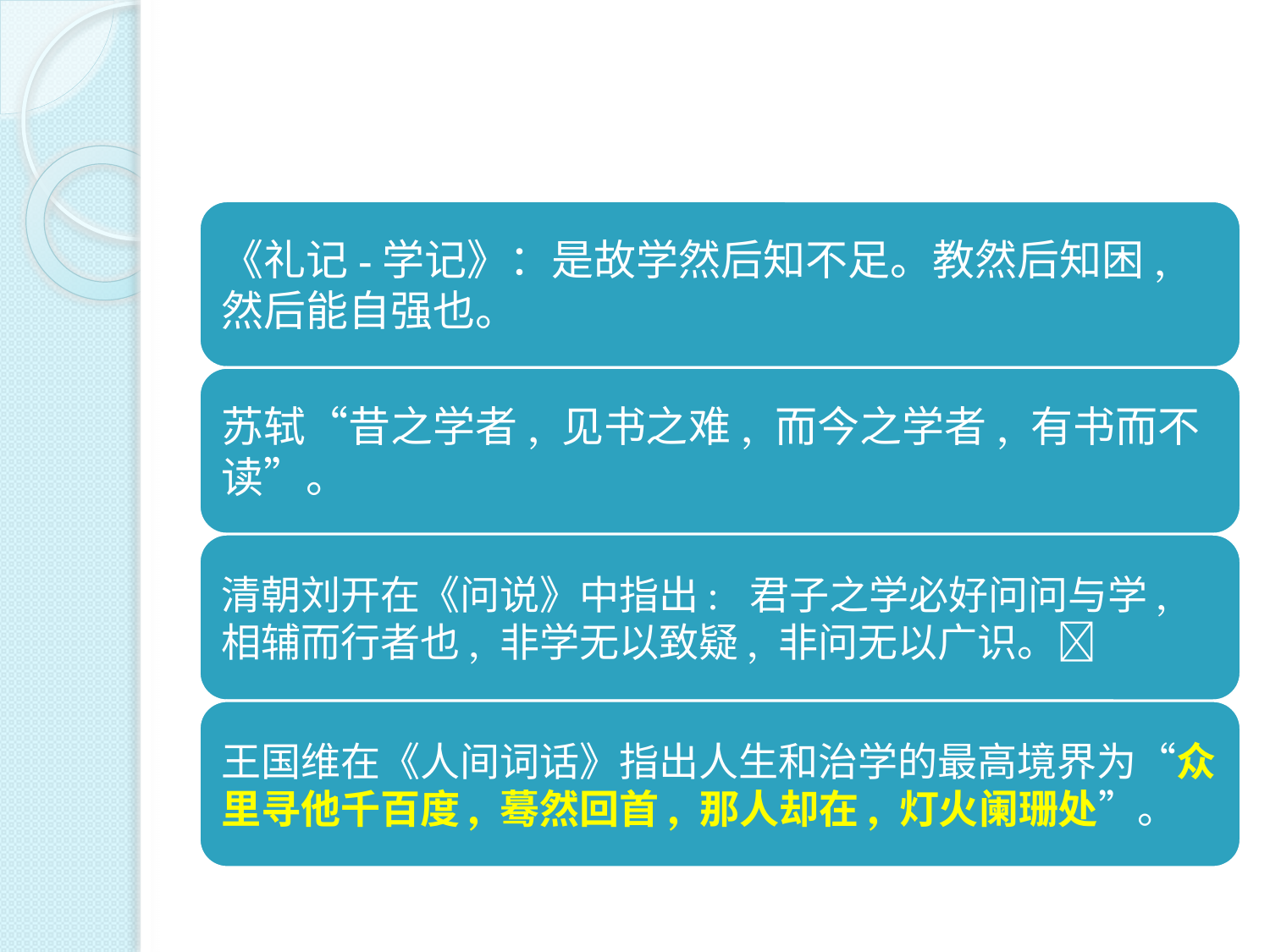

#
《礼记-学记》：是故学然后知不足。教然后知困, 然后能自强也。
苏轼“昔之学者, 见书之难, 而今之学者, 有书而不读”。
清朝刘开在《问说》中指出:  君子之学必好问问与学, 相辅而行者也, 非学无以致疑, 非问无以广识。􀀁
王国维在《人间词话》指出人生和治学的最高境界为“众里寻他千百度, 蓦然回首, 那人却在, 灯火阑珊处”。